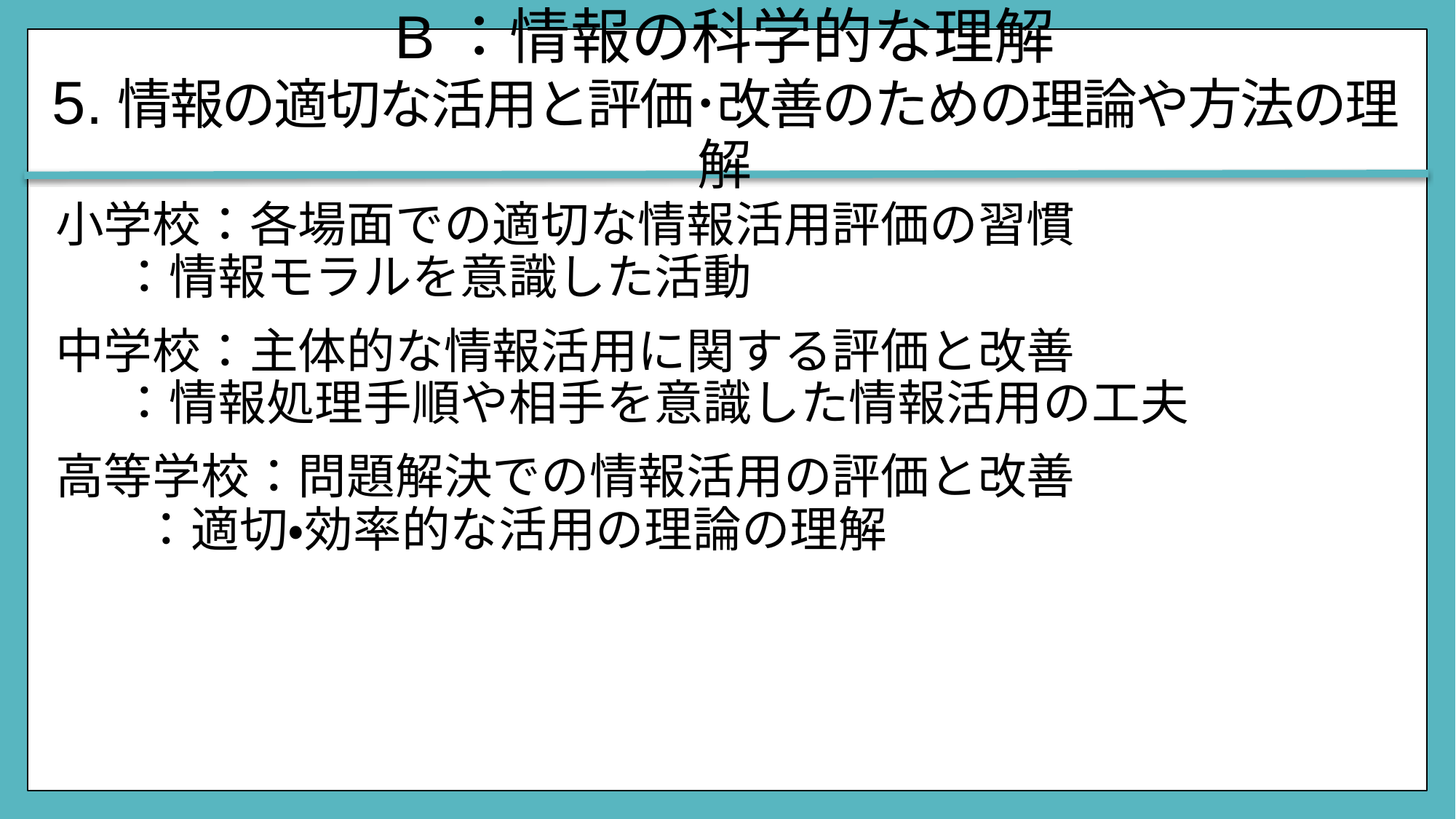

# B：情報の科学的な理解 5.情報の適切な活用と評価･改善のための理論や方法の理解
小学校：各場面での適切な情報活用評価の習慣
      ：情報モラルを意識した活動
中学校：主体的な情報活用に関する評価と改善
      ：情報処理手順や相手を意識した情報活用の工夫
高等学校：問題解決での情報活用の評価と改善
        ：適切・効率的な活用の理論の理解